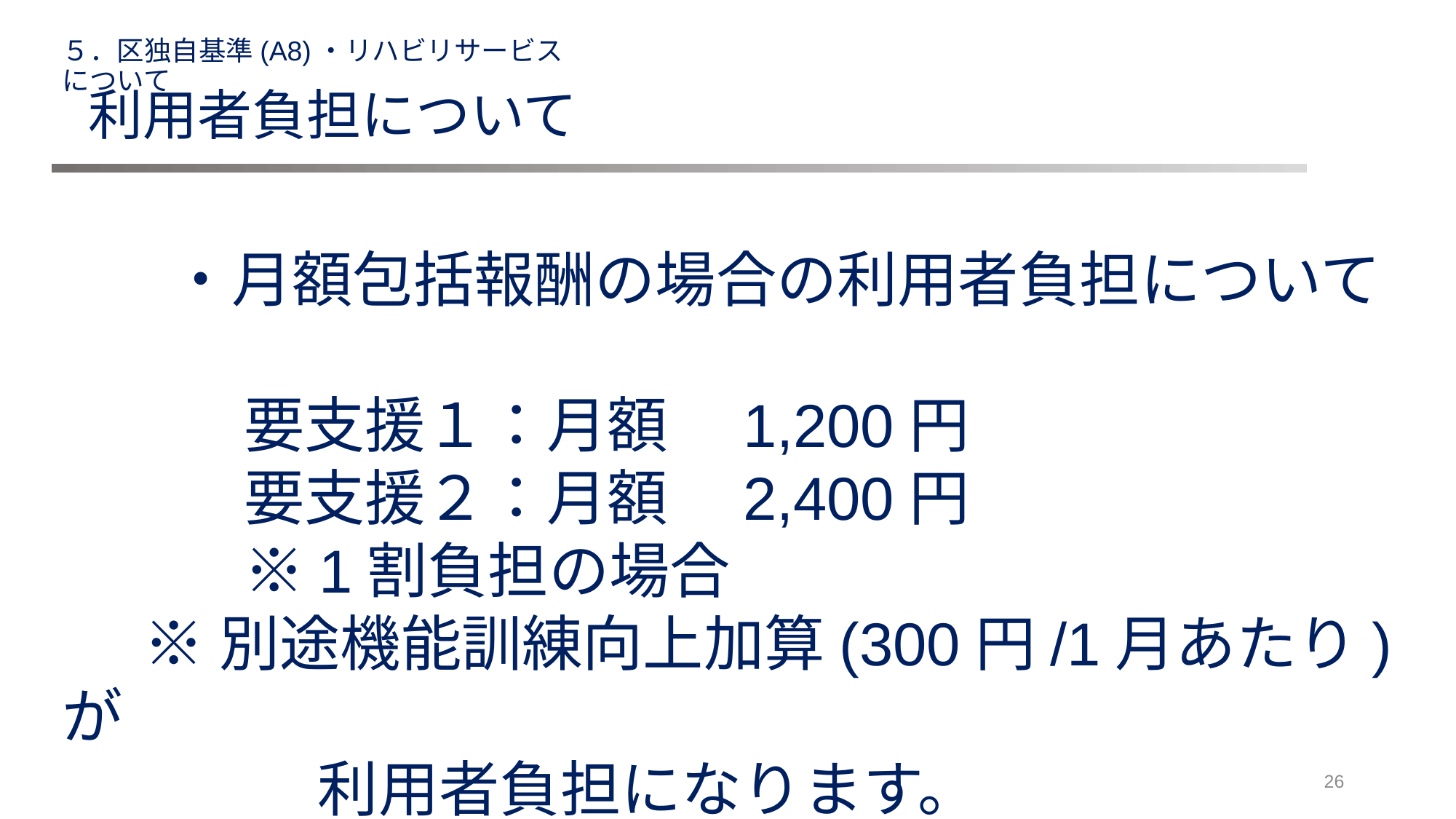

５．区独自基準(A8)・リハビリサービスについて
利用者負担について

　　　・月額包括報酬の場合の利用者負担について

　　　要支援１：月額　1,200円
　　　要支援２：月額　2,400円
　　　※1割負担の場合
      ※別途機能訓練向上加算(300円/1月あたり)が
　　　　 利用者負担になります。
26